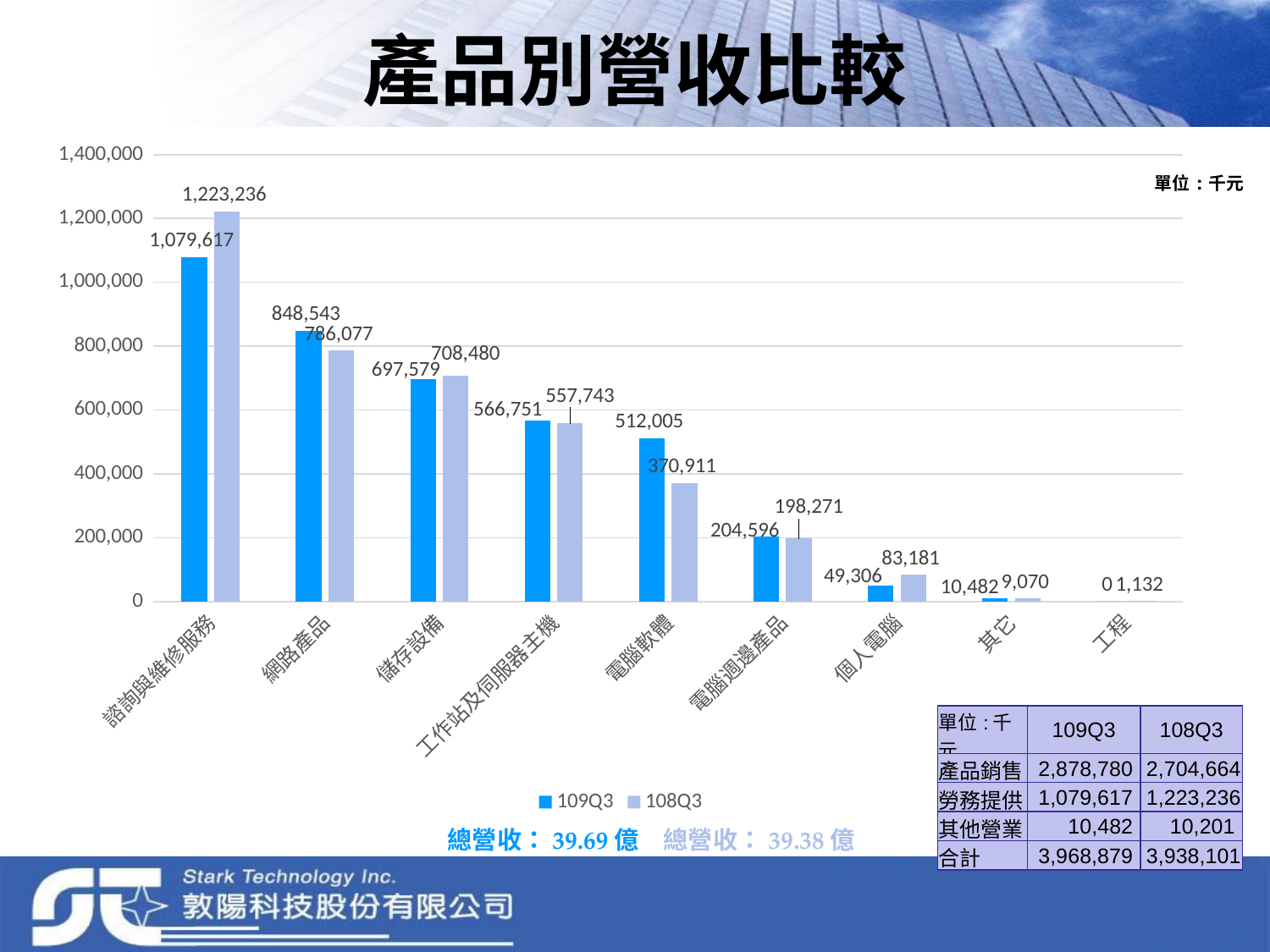

# 產品別營收比較

### Chart

| Category | 109Q3 | 108Q3 |
|---|---|---|
| 諮詢與維修服務 | 1079617.116 | 1223236.403 |
| 網路產品 | 848543.181 | 786077.469 |
| 儲存設備 | 697579.056 | 708480.111 |
| 工作站及伺服器主機 | 566750.964 | 557743.343 |
| 電腦軟體 | 512005.04 | 370910.937 |
| 電腦週邊產品 | 204596.427 | 198270.546 |
| 個人電腦 | 49305.585 | 83181.164 |
| 其它 | 10481.521 | 9069.902 |
| 工程 | 0.0 | 1131.5 |
單位:千元
| 單位:千元 | 109Q3 | 108Q3 |
| --- | --- | --- |
| 產品銷售 | 2,878,780 | 2,704,664 |
| 勞務提供 | 1,079,617 | 1,223,236 |
| 其他營業 | 10,482 | 10,201 |
| 合計 | 3,968,879 | 3,938,101 |
總營收：39.69億
總營收：39.38億